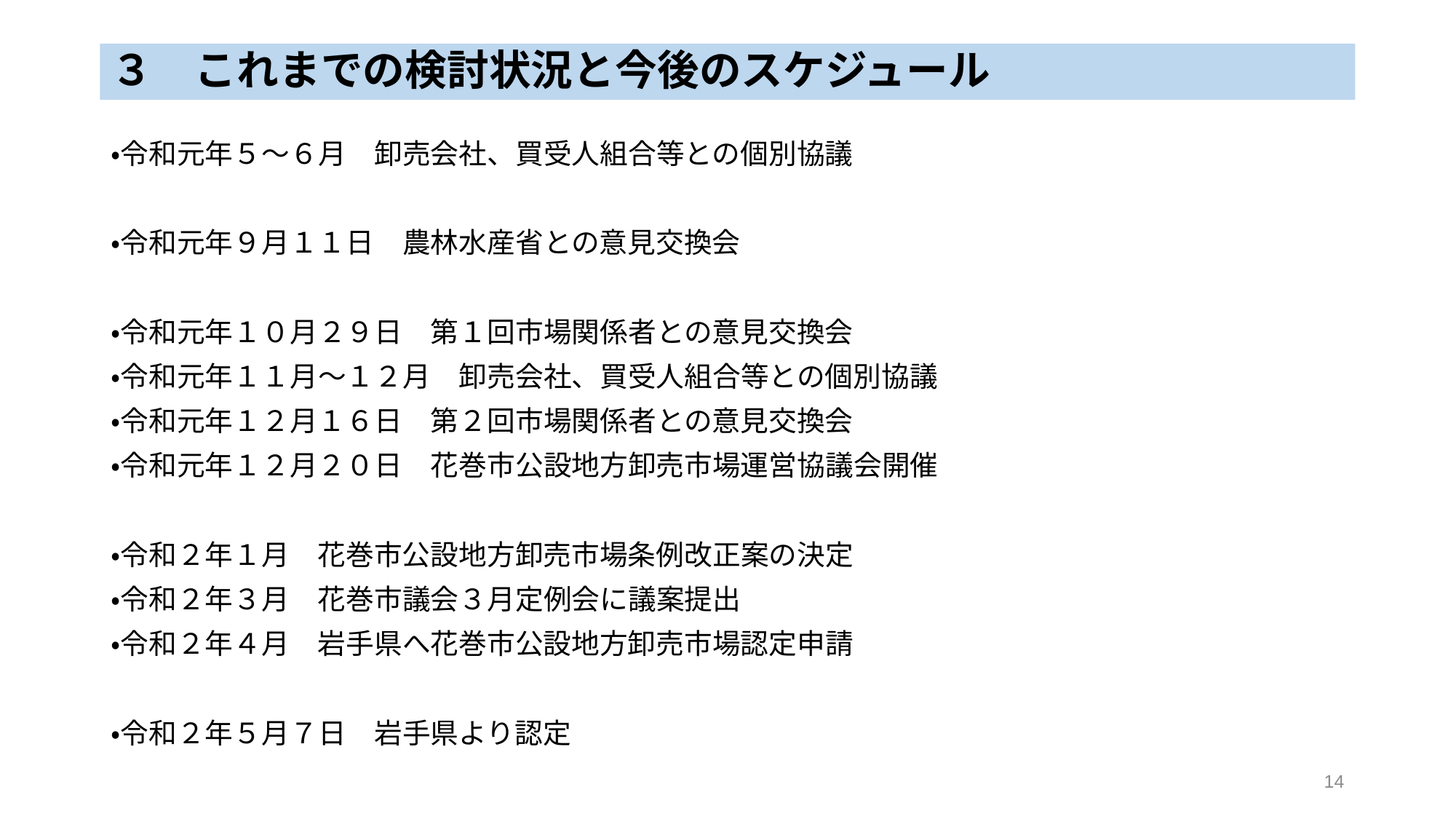

３　これまでの検討状況と今後のスケジュール
・令和元年５～６月　卸売会社、買受人組合等との個別協議

・令和元年９月１１日　農林水産省との意見交換会

・令和元年１０月２９日　第１回市場関係者との意見交換会
・令和元年１１月～１２月　卸売会社、買受人組合等との個別協議
・令和元年１２月１６日　第２回市場関係者との意見交換会
・令和元年１２月２０日　花巻市公設地方卸売市場運営協議会開催

・令和２年１月　花巻市公設地方卸売市場条例改正案の決定
・令和２年３月　花巻市議会３月定例会に議案提出
・令和２年４月　岩手県へ花巻市公設地方卸売市場認定申請

・令和２年５月７日　岩手県より認定
14